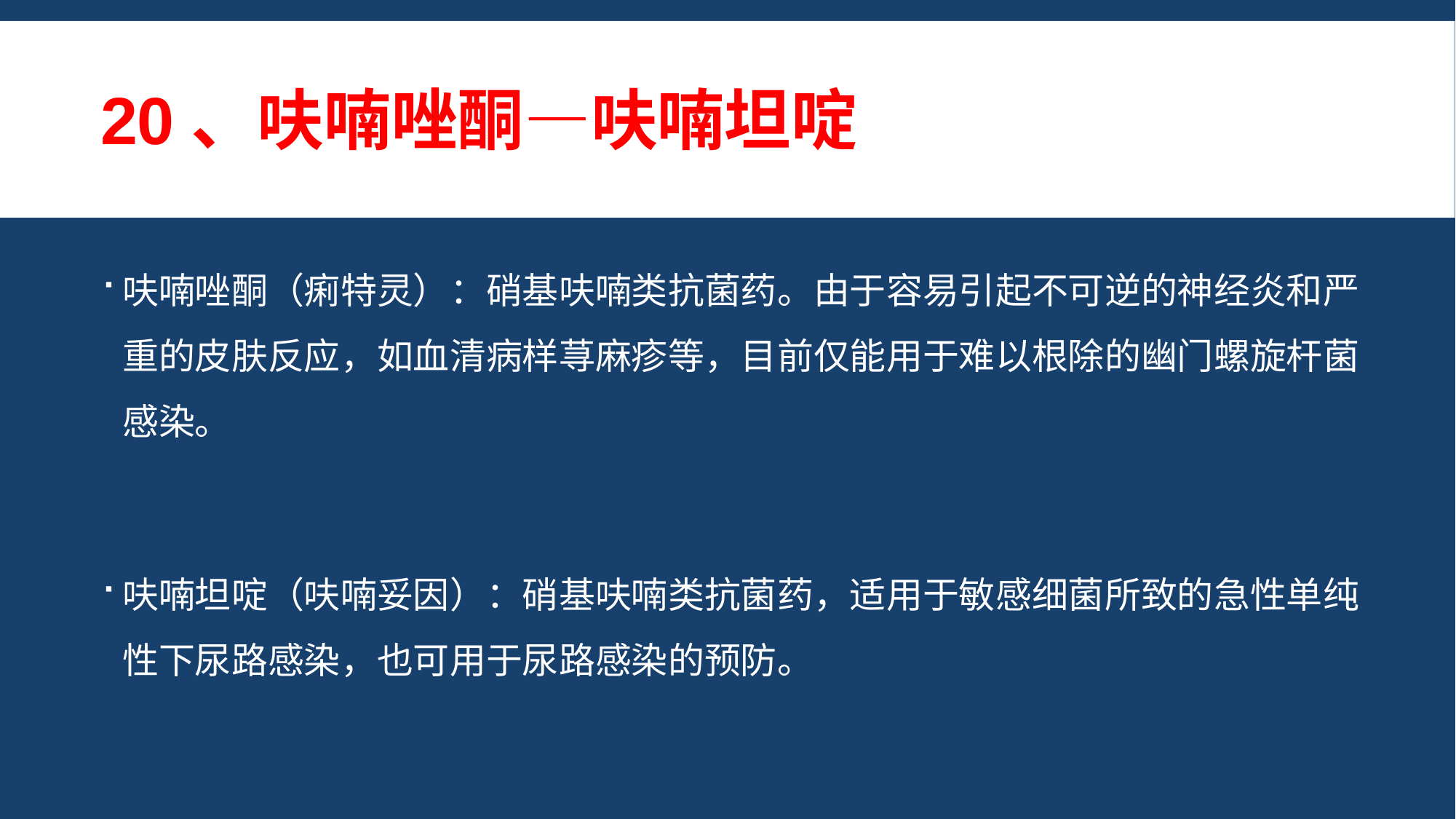

# 20、呋喃唑酮—呋喃坦啶
呋喃唑酮（痢特灵）：硝基呋喃类抗菌药。由于容易引起不可逆的神经炎和严重的皮肤反应，如血清病样荨麻疹等，目前仅能用于难以根除的幽门螺旋杆菌感染。

呋喃坦啶（呋喃妥因）：硝基呋喃类抗菌药，适用于敏感细菌所致的急性单纯性下尿路感染，也可用于尿路感染的预防。